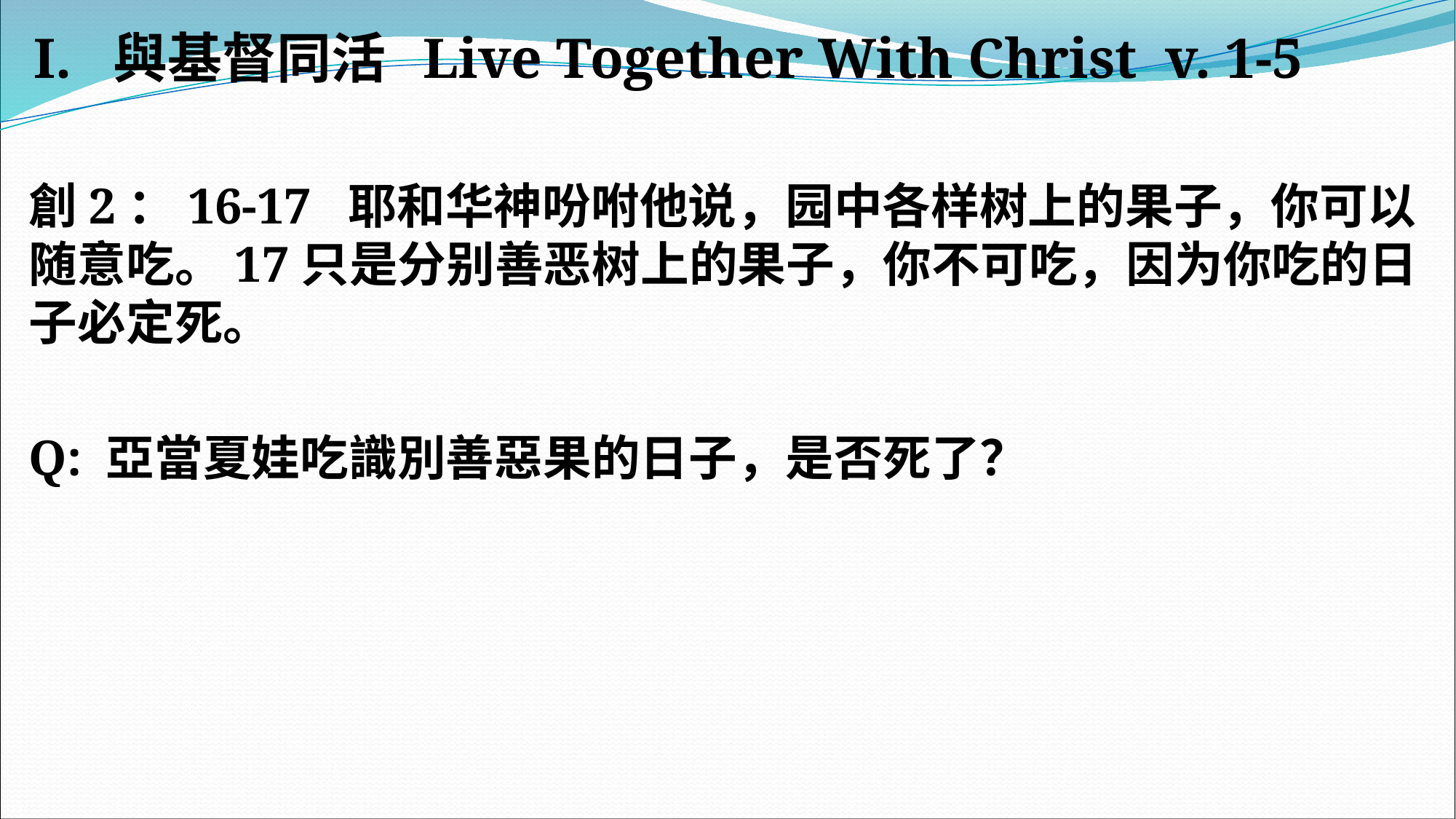

#
I.  與基督同活  Live Together With Christ  v. 1-5

創2：16-17  耶和华神吩咐他说，园中各样树上的果子，你可以随意吃。17只是分别善恶树上的果子，你不可吃，因为你吃的日子必定死。

Q: 亞當夏娃吃識別善惡果的日子，是否死了？